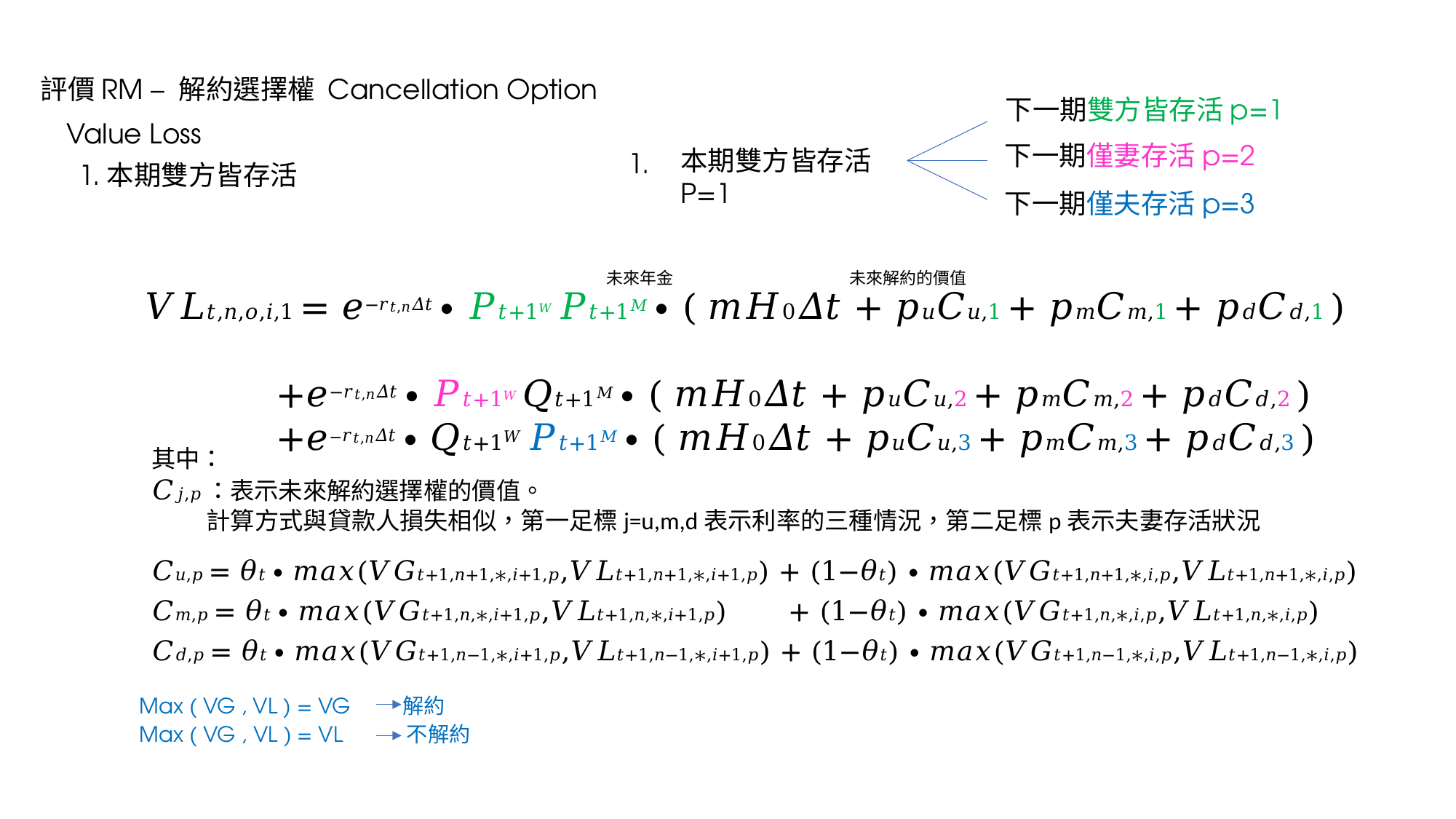

評價RM – 解約選擇權 Cancellation Option
下一期雙方皆存活p=1
Value Loss
下一期僅妻存活p=2
本期雙方皆存活
P=1
1.
1.本期雙方皆存活
下一期僅夫存活p=3
未來解約的價值
未來年金
𝑉𝐿𝑡,𝑛,𝑜,𝑖,1 = 𝑒−𝑟𝑡,𝑛𝛥𝑡 ∙ 𝑃𝑡+1𝑊 𝑃𝑡+1𝑀 ∙ ( 𝑚𝐻0𝛥𝑡 + 𝑝𝑢𝐶𝑢,1 + 𝑝𝑚𝐶𝑚,1 + 𝑝𝑑𝐶𝑑,1 )
      	  +𝑒−𝑟𝑡,𝑛𝛥𝑡 ∙ 𝑃𝑡+1𝑊 𝑄𝑡+1𝑀 ∙ ( 𝑚𝐻0𝛥𝑡 + 𝑝𝑢𝐶𝑢,2 + 𝑝𝑚𝐶𝑚,2 + 𝑝𝑑𝐶𝑑,2 )
 	  +𝑒−𝑟𝑡,𝑛𝛥𝑡 ∙ 𝑄𝑡+1𝑊 𝑃𝑡+1𝑀 ∙ ( 𝑚𝐻0𝛥𝑡 + 𝑝𝑢𝐶𝑢,3 + 𝑝𝑚𝐶𝑚,3 + 𝑝𝑑𝐶𝑑,3 )
其中：
𝐶𝑗,𝑝：表示未來解約選擇權的價值。
         計算方式與貸款人損失相似，第一足標j=u,m,d表示利率的三種情況，第二足標p表示夫妻存活狀況

𝐶𝑢,𝑝 = 𝜃𝑡 ∙ 𝑚𝑎𝑥(𝑉𝐺𝑡+1,𝑛+1,∗,𝑖+1,𝑝,𝑉𝐿𝑡+1,𝑛+1,∗,𝑖+1,𝑝) + (1−𝜃𝑡) ∙ 𝑚𝑎𝑥(𝑉𝐺𝑡+1,𝑛+1,∗,𝑖,𝑝,𝑉𝐿𝑡+1,𝑛+1,∗,𝑖,𝑝)

𝐶𝑚,𝑝 = 𝜃𝑡 ∙ 𝑚𝑎𝑥(𝑉𝐺𝑡+1,𝑛,∗,𝑖+1,𝑝,𝑉𝐿𝑡+1,𝑛,∗,𝑖+1,𝑝)       + (1−𝜃𝑡) ∙ 𝑚𝑎𝑥(𝑉𝐺𝑡+1,𝑛,∗,𝑖,𝑝,𝑉𝐿𝑡+1,𝑛,∗,𝑖,𝑝)

𝐶𝑑,𝑝 = 𝜃𝑡 ∙ 𝑚𝑎𝑥(𝑉𝐺𝑡+1,𝑛−1,∗,𝑖+1,𝑝,𝑉𝐿𝑡+1,𝑛−1,∗,𝑖+1,𝑝) + (1−𝜃𝑡) ∙ 𝑚𝑎𝑥(𝑉𝐺𝑡+1,𝑛−1,∗,𝑖,𝑝,𝑉𝐿𝑡+1,𝑛−1,∗,𝑖,𝑝)
Max ( VG , VL ) = VG        解約
Max ( VG , VL ) = VL          不解約